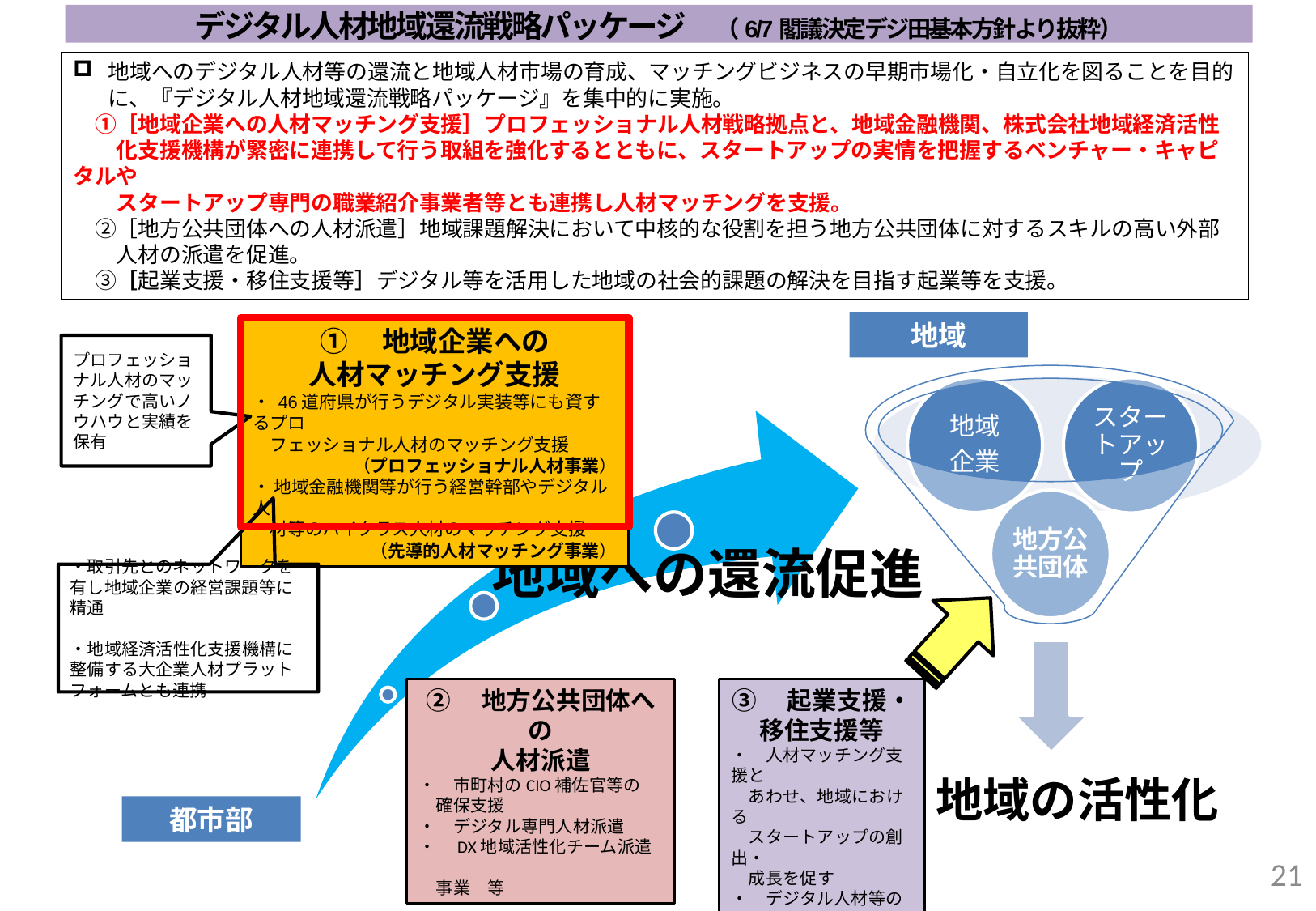

デジタル人材地域還流戦略パッケージ　（6/7閣議決定デジ田基本方針より抜粋）
地域へのデジタル人材等の還流と地域人材市場の育成、マッチングビジネスの早期市場化・自立化を図ることを目的に、『デジタル人材地域還流戦略パッケージ』を集中的に実施。
　①［地域企業への人材マッチング支援］プロフェッショナル人材戦略拠点と、地域金融機関、株式会社地域経済活性
　　化支援機構が緊密に連携して行う取組を強化するとともに、スタートアップの実情を把握するベンチャー・キャピタルや
　　スタートアップ専門の職業紹介事業者等とも連携し人材マッチングを支援。
　②［地方公共団体への人材派遣］地域課題解決において中核的な役割を担う地方公共団体に対するスキルの高い外部
　　人材の派遣を促進。
　③［起業支援・移住支援等］デジタル等を活用した地域の社会的課題の解決を目指す起業等を支援。
地域

①　地域企業への
人材マッチング支援
・ 46道府県が行うデジタル実装等にも資するプロ
　フェッショナル人材のマッチング支援
（プロフェッショナル人材事業）
・ 地域金融機関等が行う経営幹部やデジタル人
　材等のハイクラス人材のマッチング支援
（先導的人材マッチング事業）
プロフェッショナル人材のマッチングで高いノウハウと実績を保有

　地域への還流促進
地域の活性化
地方公共団体
地域
企業
スタートアップ
・取引先とのネットワークを有し地域企業の経営課題等に精通

・地域経済活性化支援機構に整備する大企業人材プラットフォームとも連携

③　起業支援・
移住支援等
・　人材マッチング支援と
　あわせ、地域における
　スタートアップの創出・
　成長を促す
・　デジタル人材等の地
　方への移住を促進　等
②　地方公共団体への
人材派遣
・　市町村のCIO補佐官等の
　確保支援
・　デジタル専門人材派遣
・　DX地域活性化チーム派遣
　事業　等
都市部
21